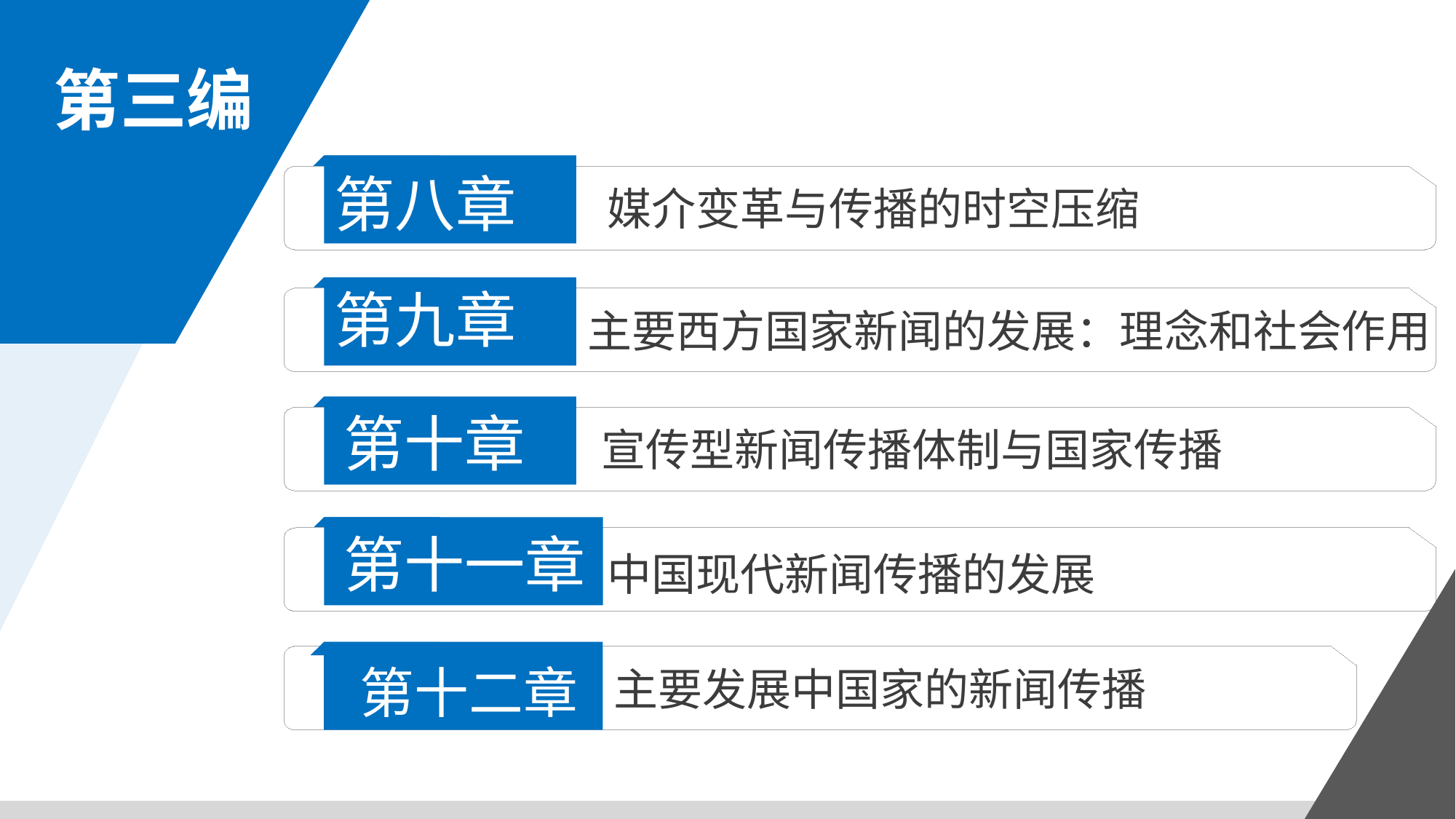

第三编

第八章

媒介变革与传播的时空压缩
第九章

主要西方国家新闻的发展：理念和社会作用

第十章

宣传型新闻传播体制与国家传播

第十一章

中国现代新闻传播的发展

第十二章

主要发展中国家的新闻传播